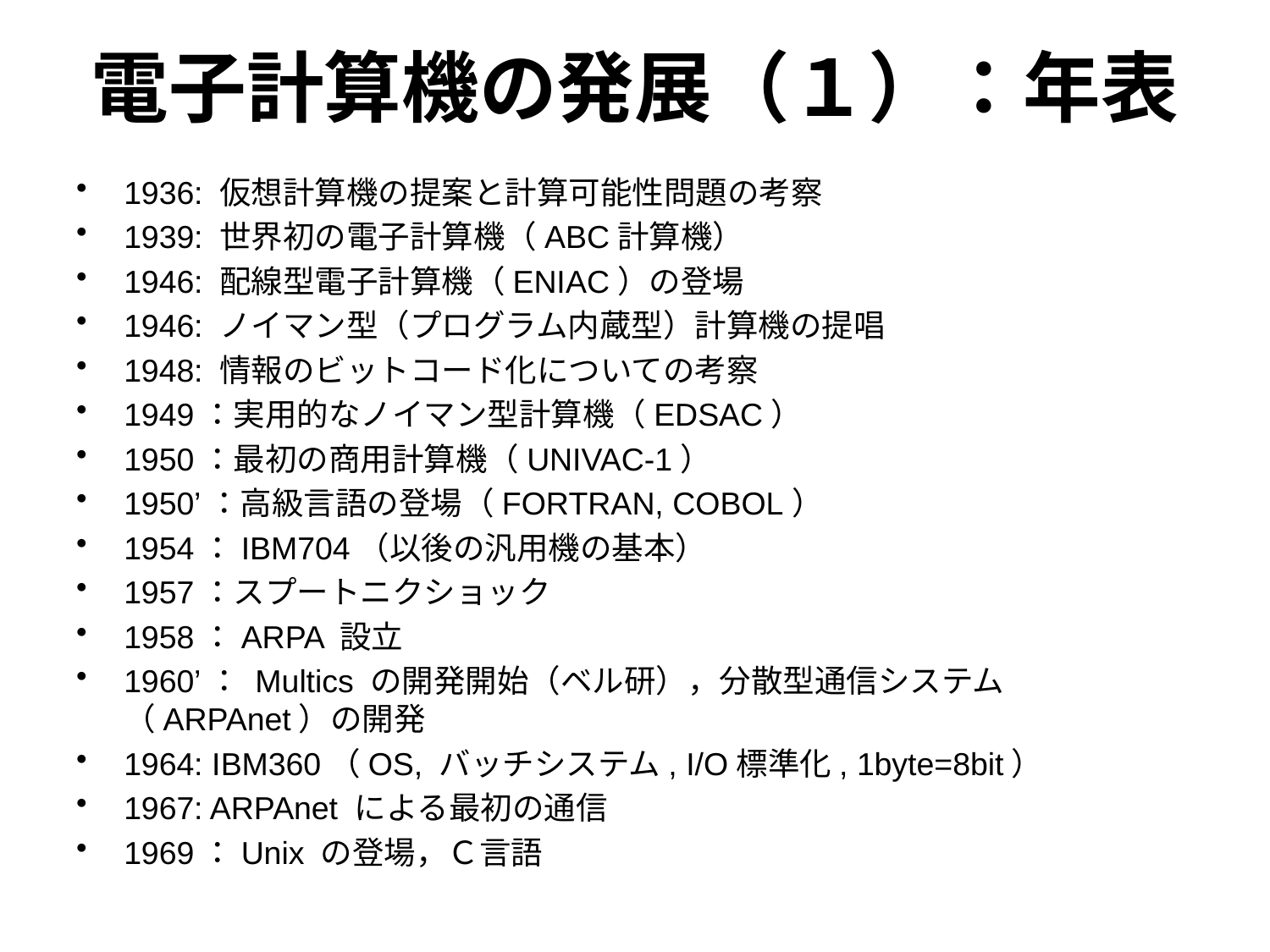

# 電子計算機の発展（１）：年表
1936: 仮想計算機の提案と計算可能性問題の考察
1939: 世界初の電子計算機（ABC計算機）
1946: 配線型電子計算機（ENIAC）の登場
1946: ノイマン型（プログラム内蔵型）計算機の提唱
1948: 情報のビットコード化についての考察
1949：実用的なノイマン型計算機（EDSAC）
1950：最初の商用計算機（UNIVAC-1）
1950’：高級言語の登場（FORTRAN, COBOL）
1954：IBM704（以後の汎用機の基本）
1957：スプートニクショック
1958：ARPA 設立
1960’： Multics の開発開始（ベル研），分散型通信システム（ARPAnet）の開発
1964: IBM360（OS, バッチシステム, I/O標準化, 1byte=8bit）
1967: ARPAnet による最初の通信
1969：Unix の登場，Ｃ言語